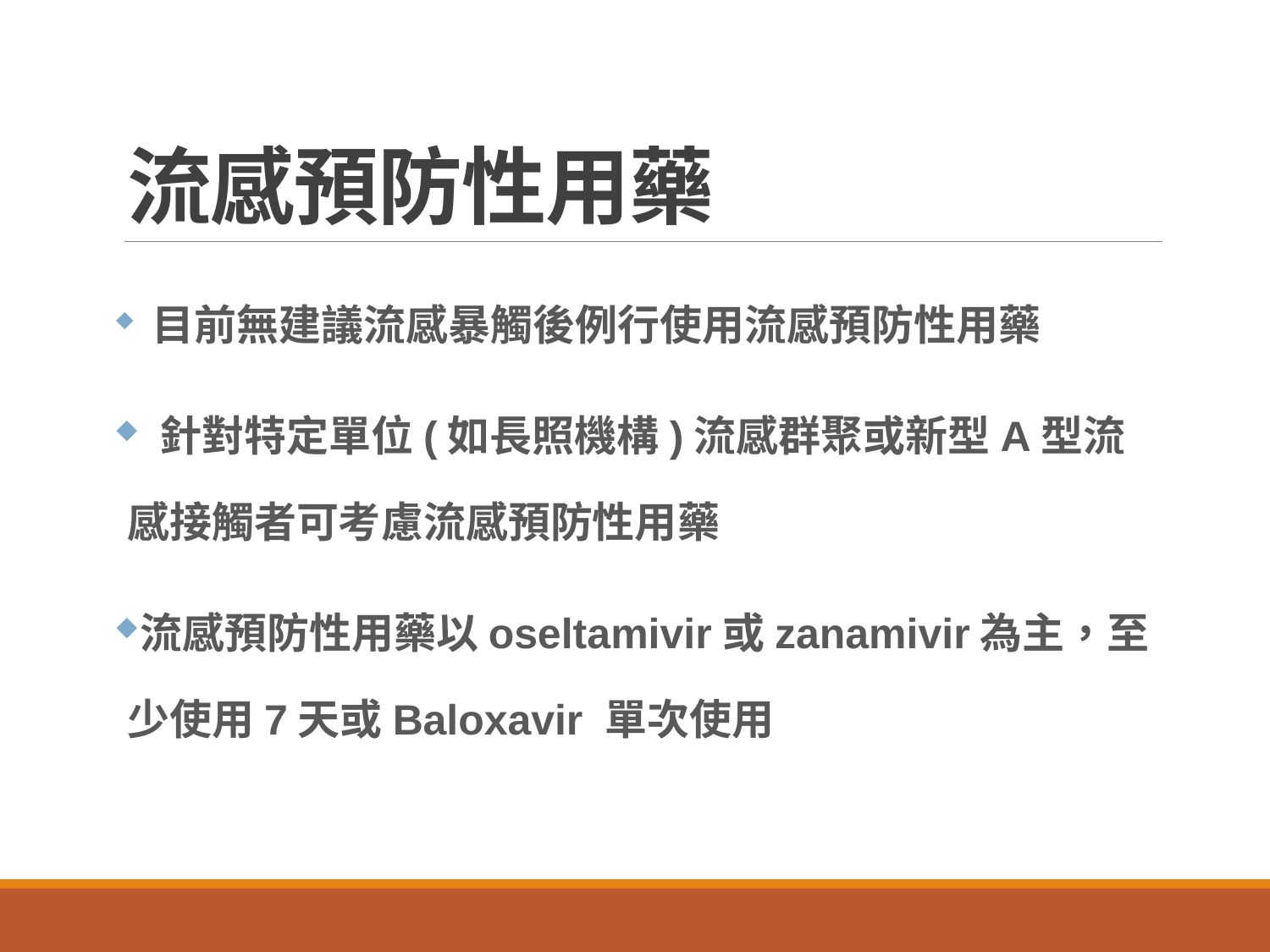

# 流感預防性用藥
 目前無建議流感暴觸後例行使用流感預防性用藥
 針對特定單位(如長照機構)流感群聚或新型A型流感接觸者可考慮流感預防性用藥
流感預防性用藥以oseltamivir或zanamivir為主，至少使用7天或Baloxavir 單次使用